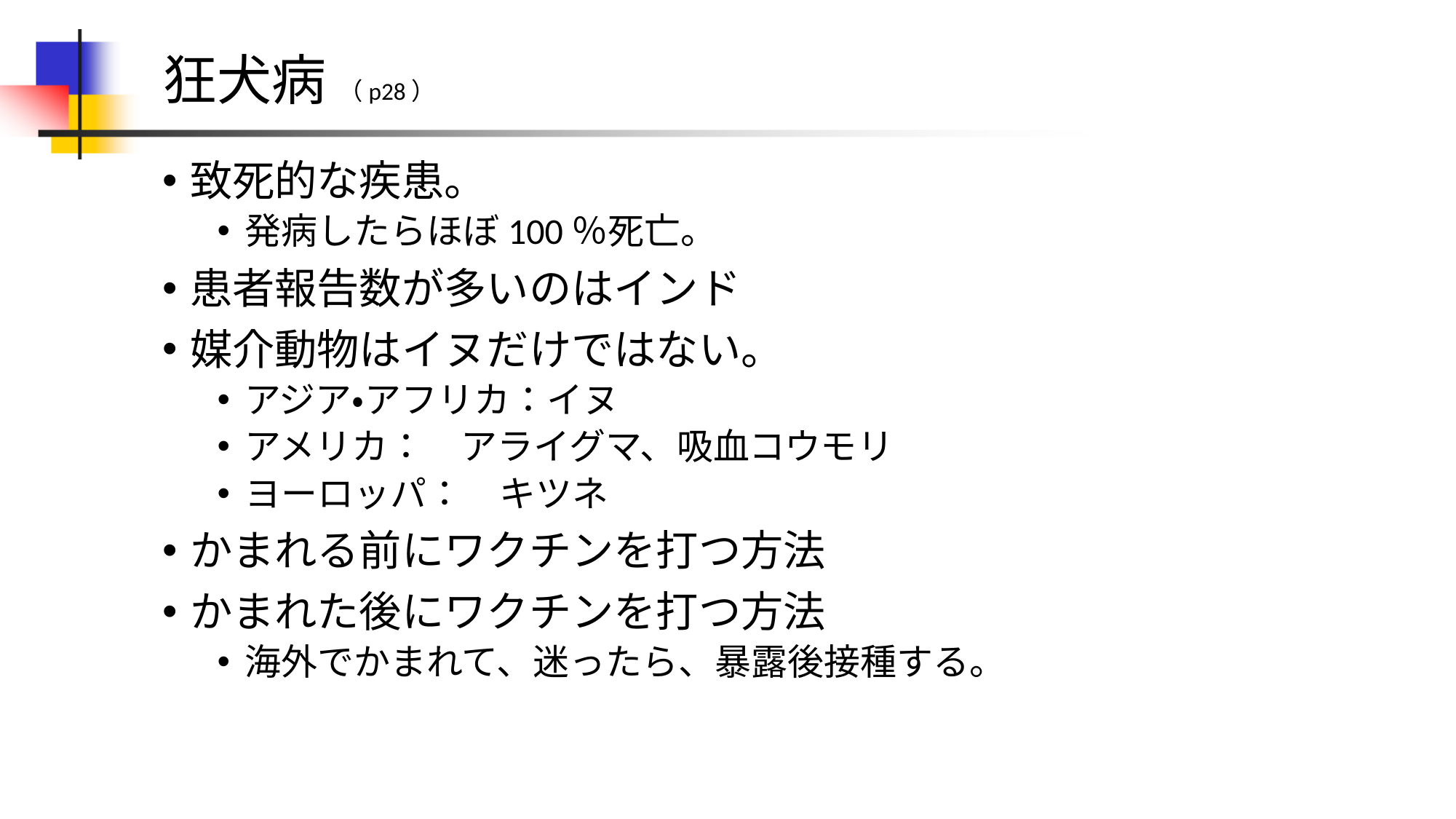

# 狂犬病 （p28）
致死的な疾患。
発病したらほぼ100％死亡。
患者報告数が多いのはインド
媒介動物はイヌだけではない。
アジア・アフリカ：イヌ
アメリカ：　アライグマ、吸血コウモリ
ヨーロッパ：　キツネ
かまれる前にワクチンを打つ方法
かまれた後にワクチンを打つ方法
海外でかまれて、迷ったら、暴露後接種する。